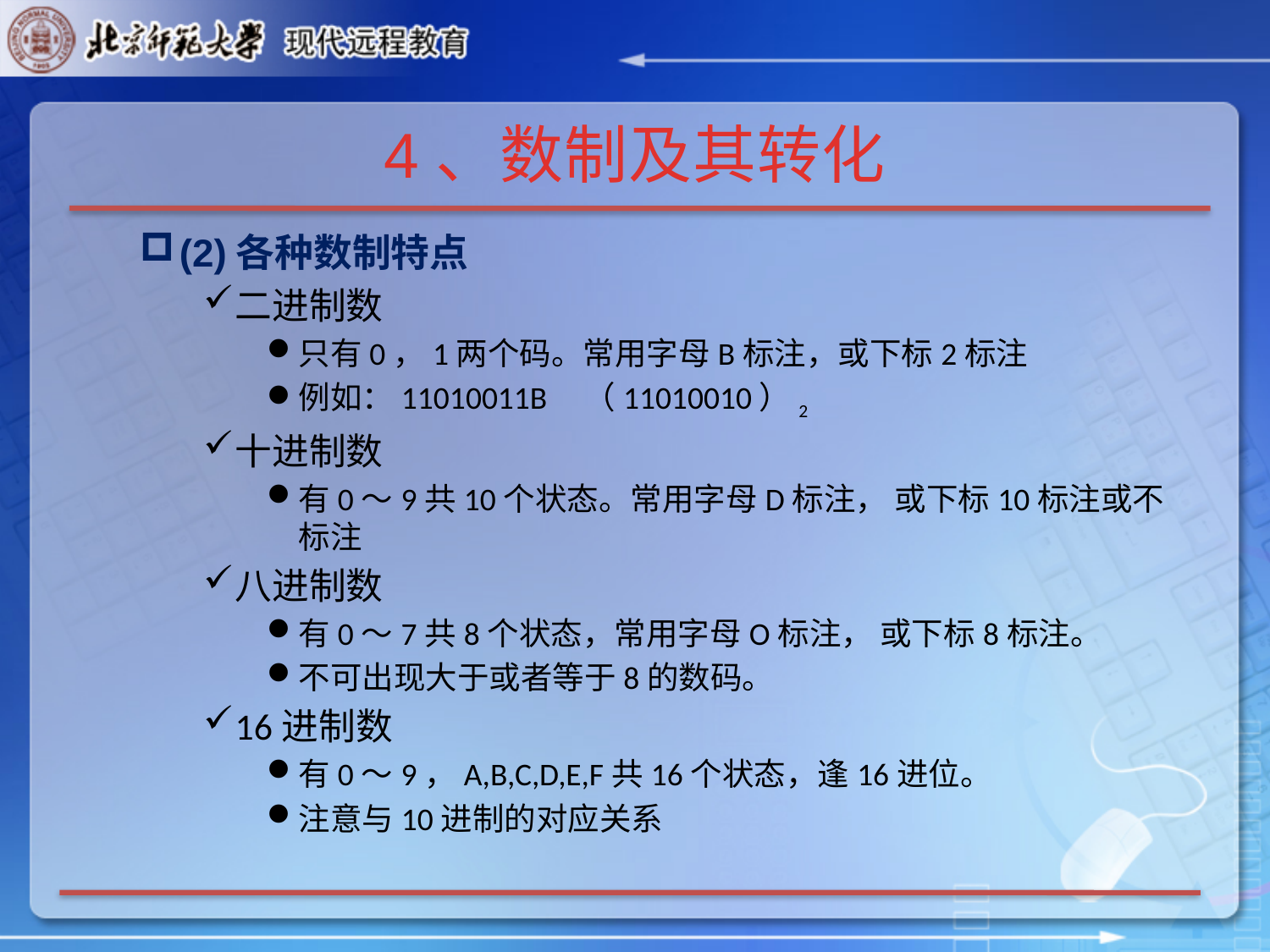

# 4、数制及其转化
(2)各种数制特点
二进制数
只有0，1两个码。常用字母B标注，或下标2标注
例如：11010011B    （11010010）2
十进制数
有0～9共10个状态。常用字母D标注， 或下标10标注或不标注
八进制数
有0～7共8个状态，常用字母O标注， 或下标8标注。
不可出现大于或者等于8的数码。
16进制数
有0～9，A,B,C,D,E,F共16个状态，逢16进位。
注意与10进制的对应关系